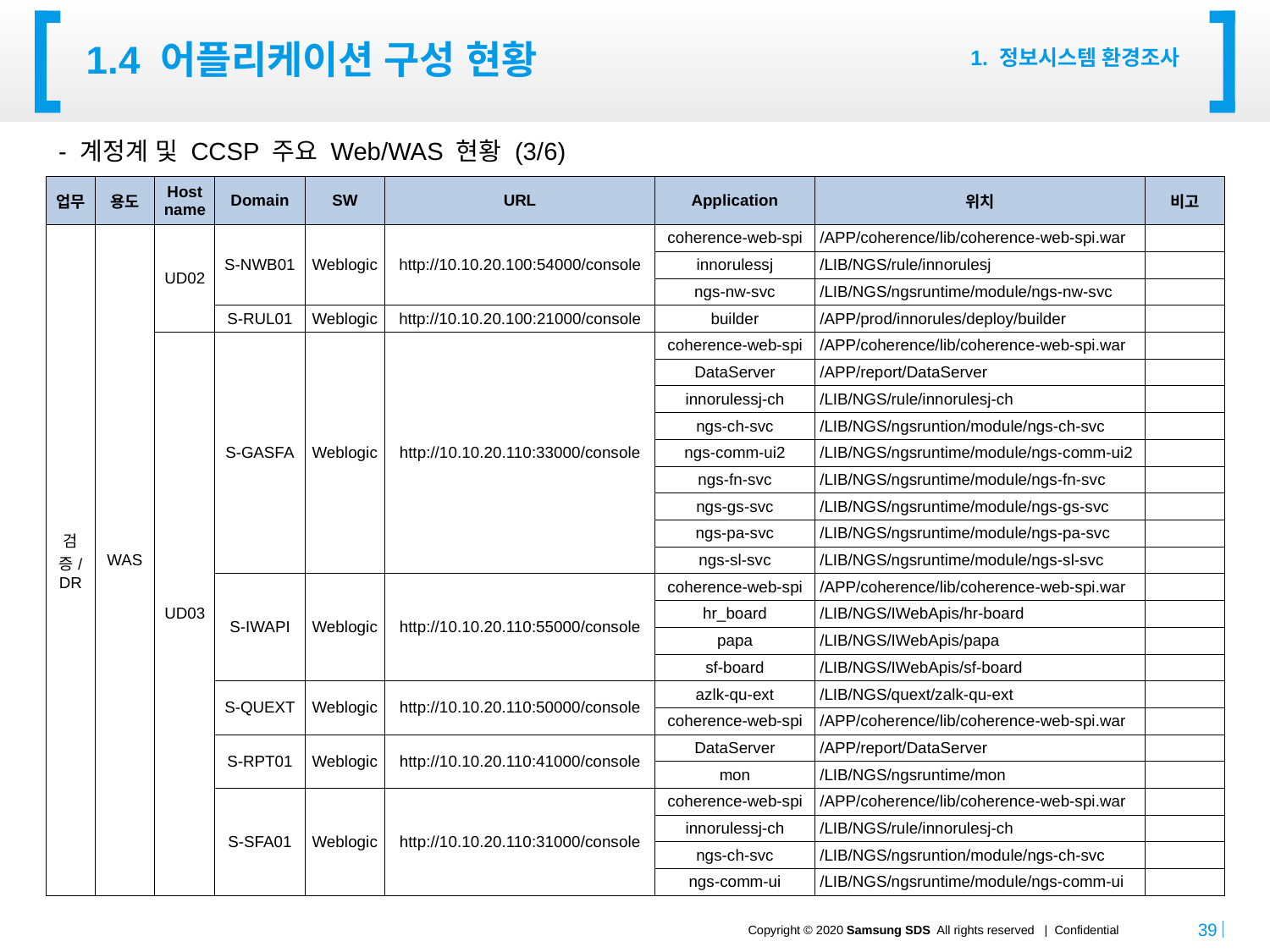

# 1.4 어플리케이션 구성 현황
1. 정보시스템 환경조사
- 계정계 및 CCSP 주요 Web/WAS 현황 (3/6)
| 업무 | 용도 | Host name | Domain | SW | URL | Application | 위치 | 비고 |
| --- | --- | --- | --- | --- | --- | --- | --- | --- |
| 검증/DR | WAS | UD02 | S-NWB01 | Weblogic | http://10.10.20.100:54000/console | coherence-web-spi | /APP/coherence/lib/coherence-web-spi.war |  |
|  |  |  |  |  |  | innorulessj | /LIB/NGS/rule/innorulesj |  |
|  |  |  |  |  |  | ngs-nw-svc | /LIB/NGS/ngsruntime/module/ngs-nw-svc |  |
|  |  |  | S-RUL01 | Weblogic | http://10.10.20.100:21000/console | builder | /APP/prod/innorules/deploy/builder |  |
|  |  | UD03 | S-GASFA | Weblogic | http://10.10.20.110:33000/console | coherence-web-spi | /APP/coherence/lib/coherence-web-spi.war |  |
|  |  |  |  |  |  | DataServer | /APP/report/DataServer |  |
|  |  |  |  |  |  | innorulessj-ch | /LIB/NGS/rule/innorulesj-ch |  |
|  |  |  |  |  |  | ngs-ch-svc | /LIB/NGS/ngsruntion/module/ngs-ch-svc |  |
|  |  |  |  |  |  | ngs-comm-ui2 | /LIB/NGS/ngsruntime/module/ngs-comm-ui2 |  |
|  |  |  |  |  |  | ngs-fn-svc | /LIB/NGS/ngsruntime/module/ngs-fn-svc |  |
|  |  |  |  |  |  | ngs-gs-svc | /LIB/NGS/ngsruntime/module/ngs-gs-svc |  |
|  |  |  |  |  |  | ngs-pa-svc | /LIB/NGS/ngsruntime/module/ngs-pa-svc |  |
|  |  |  |  |  |  | ngs-sl-svc | /LIB/NGS/ngsruntime/module/ngs-sl-svc |  |
|  |  |  | S-IWAPI | Weblogic | http://10.10.20.110:55000/console | coherence-web-spi | /APP/coherence/lib/coherence-web-spi.war |  |
|  |  |  |  |  |  | hr\_board | /LIB/NGS/IWebApis/hr-board |  |
|  |  |  |  |  |  | papa | /LIB/NGS/IWebApis/papa |  |
|  |  |  |  |  |  | sf-board | /LIB/NGS/IWebApis/sf-board |  |
|  |  |  | S-QUEXT | Weblogic | http://10.10.20.110:50000/console | azlk-qu-ext | /LIB/NGS/quext/zalk-qu-ext |  |
|  |  |  |  |  |  | coherence-web-spi | /APP/coherence/lib/coherence-web-spi.war |  |
|  |  |  | S-RPT01 | Weblogic | http://10.10.20.110:41000/console | DataServer | /APP/report/DataServer |  |
|  |  |  |  |  |  | mon | /LIB/NGS/ngsruntime/mon |  |
|  |  |  | S-SFA01 | Weblogic | http://10.10.20.110:31000/console | coherence-web-spi | /APP/coherence/lib/coherence-web-spi.war |  |
|  |  |  |  |  |  | innorulessj-ch | /LIB/NGS/rule/innorulesj-ch |  |
|  |  |  |  |  |  | ngs-ch-svc | /LIB/NGS/ngsruntion/module/ngs-ch-svc |  |
|  |  |  |  |  |  | ngs-comm-ui | /LIB/NGS/ngsruntime/module/ngs-comm-ui |  |